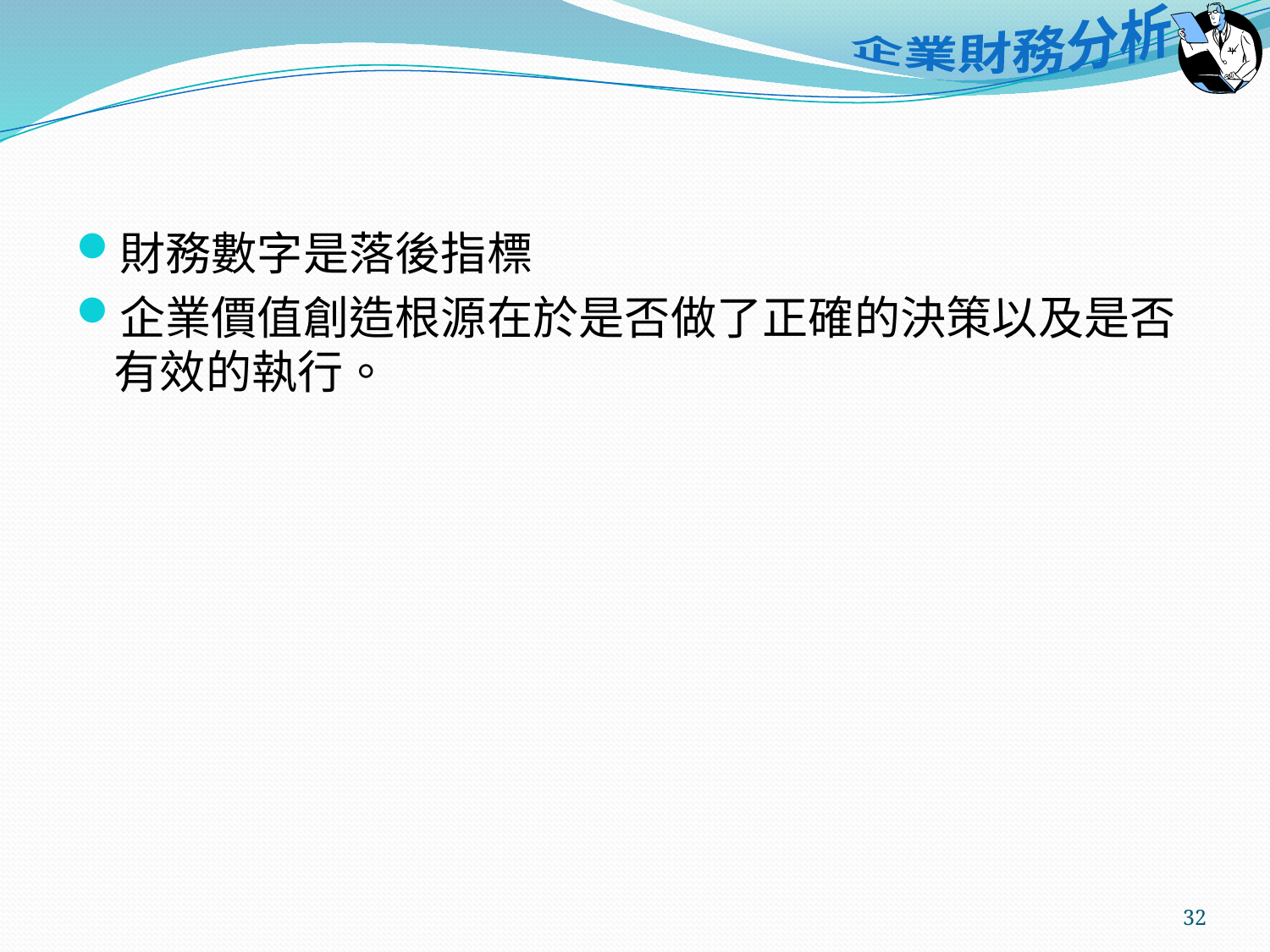

#
財務數字是落後指標
企業價值創造根源在於是否做了正確的決策以及是否有效的執行。
32